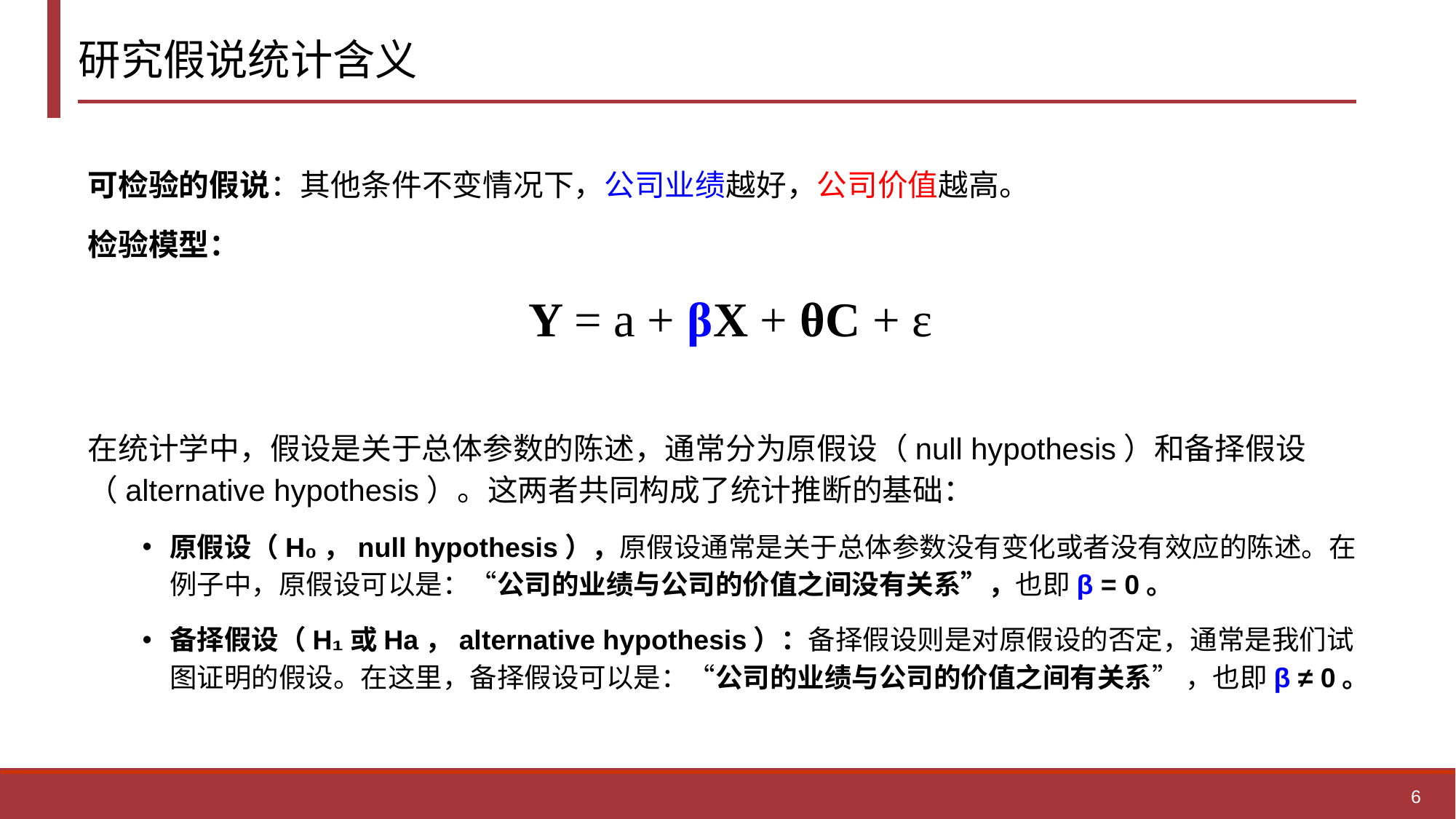

# 研究假说统计含义
可检验的假说：其他条件不变情况下，公司业绩越好，公司价值越高。
检验模型：
Y = a + βX + θC + ε

在统计学中，假设是关于总体参数的陈述，通常分为原假设（null hypothesis）和备择假设（alternative hypothesis）。这两者共同构成了统计推断的基础：
原假设（H₀，null hypothesis），原假设通常是关于总体参数没有变化或者没有效应的陈述。在例子中，原假设可以是：“公司的业绩与公司的价值之间没有关系”，也即β = 0。
备择假设（H₁或Ha，alternative hypothesis）：备择假设则是对原假设的否定，通常是我们试图证明的假设。在这里，备择假设可以是：“公司的业绩与公司的价值之间有关系” ，也即β ≠ 0。

6